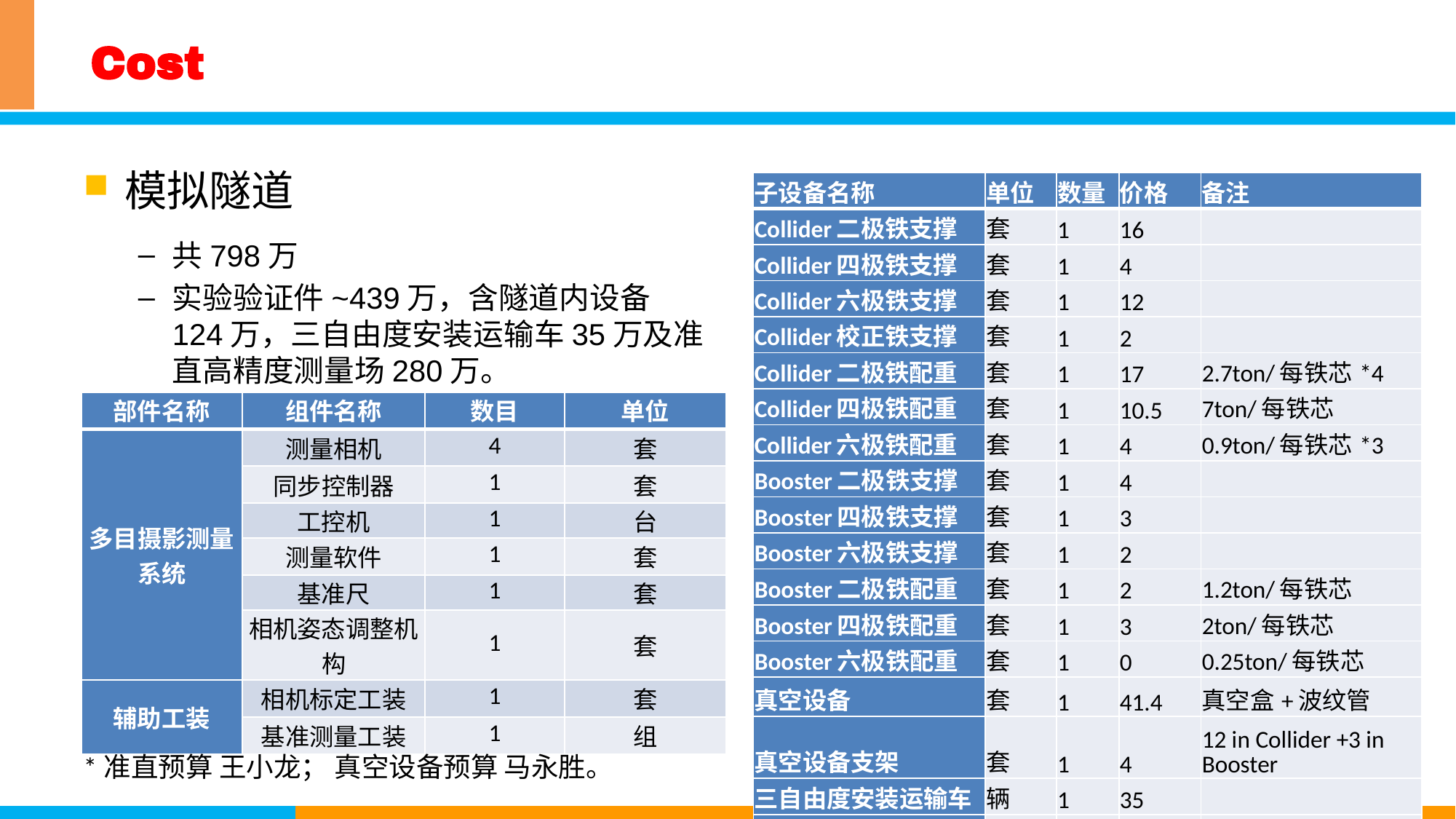

# Cost
模拟隧道
共798万
实验验证件~439万，含隧道内设备124万，三自由度安装运输车35万及准直高精度测量场280万。

| 子设备名称 | 单位 | 数量 | 价格 | 备注 |
| --- | --- | --- | --- | --- |
| Collider二极铁支撑 | 套 | 1 | 16 |  |
| Collider四极铁支撑 | 套 | 1 | 4 |  |
| Collider六极铁支撑 | 套 | 1 | 12 |  |
| Collider校正铁支撑 | 套 | 1 | 2 |  |
| Collider二极铁配重 | 套 | 1 | 17 | 2.7ton/每铁芯\*4 |
| Collider四极铁配重 | 套 | 1 | 10.5 | 7ton/每铁芯 |
| Collider六极铁配重 | 套 | 1 | 4 | 0.9ton/每铁芯\*3 |
| Booster二极铁支撑 | 套 | 1 | 4 |  |
| Booster四极铁支撑 | 套 | 1 | 3 |  |
| Booster六极铁支撑 | 套 | 1 | 2 |  |
| Booster二极铁配重 | 套 | 1 | 2 | 1.2ton/每铁芯 |
| Booster四极铁配重 | 套 | 1 | 3 | 2ton/每铁芯 |
| Booster六极铁配重 | 套 | 1 | 0 | 0.25ton/每铁芯 |
| 真空设备 | 套 | 1 | 41.4 | 真空盒+波纹管 |
| 真空设备支架 | 套 | 1 | 4 | 12 in Collider +3 in Booster |
| 三自由度安装运输车 | 辆 | 1 | 35 |  |
| 准直高精度测量场 | 套 | 1 | 280 |  |
| 部件名称 | 组件名称 | 数目 | 单位 |
| --- | --- | --- | --- |
| 多目摄影测量系统 | 测量相机 | 4 | 套 |
|  | 同步控制器 | 1 | 套 |
|  | 工控机 | 1 | 台 |
|  | 测量软件 | 1 | 套 |
|  | 基准尺 | 1 | 套 |
|  | 相机姿态调整机构 | 1 | 套 |
| 辅助工装 | 相机标定工装 | 1 | 套 |
|  | 基准测量工装 | 1 | 组 |
*准直预算 王小龙； 真空设备预算 马永胜。
26